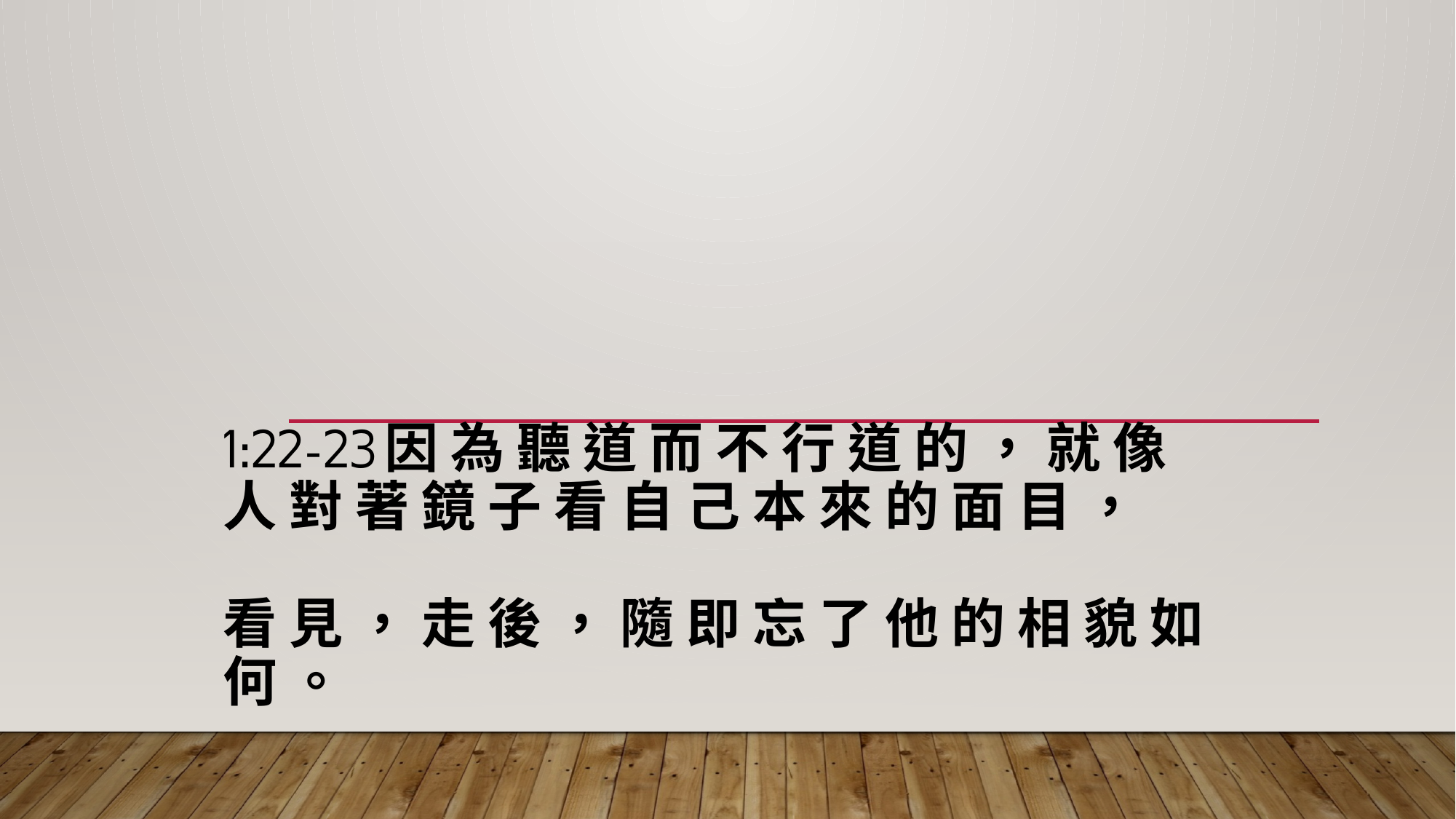

# 1:22-23因 為 聽 道 而 不 行 道 的 ， 就 像 人 對 著 鏡 子 看 自 己 本 來 的 面 目 ， 看 見 ， 走 後 ， 隨 即 忘 了 他 的 相 貌 如 何 。